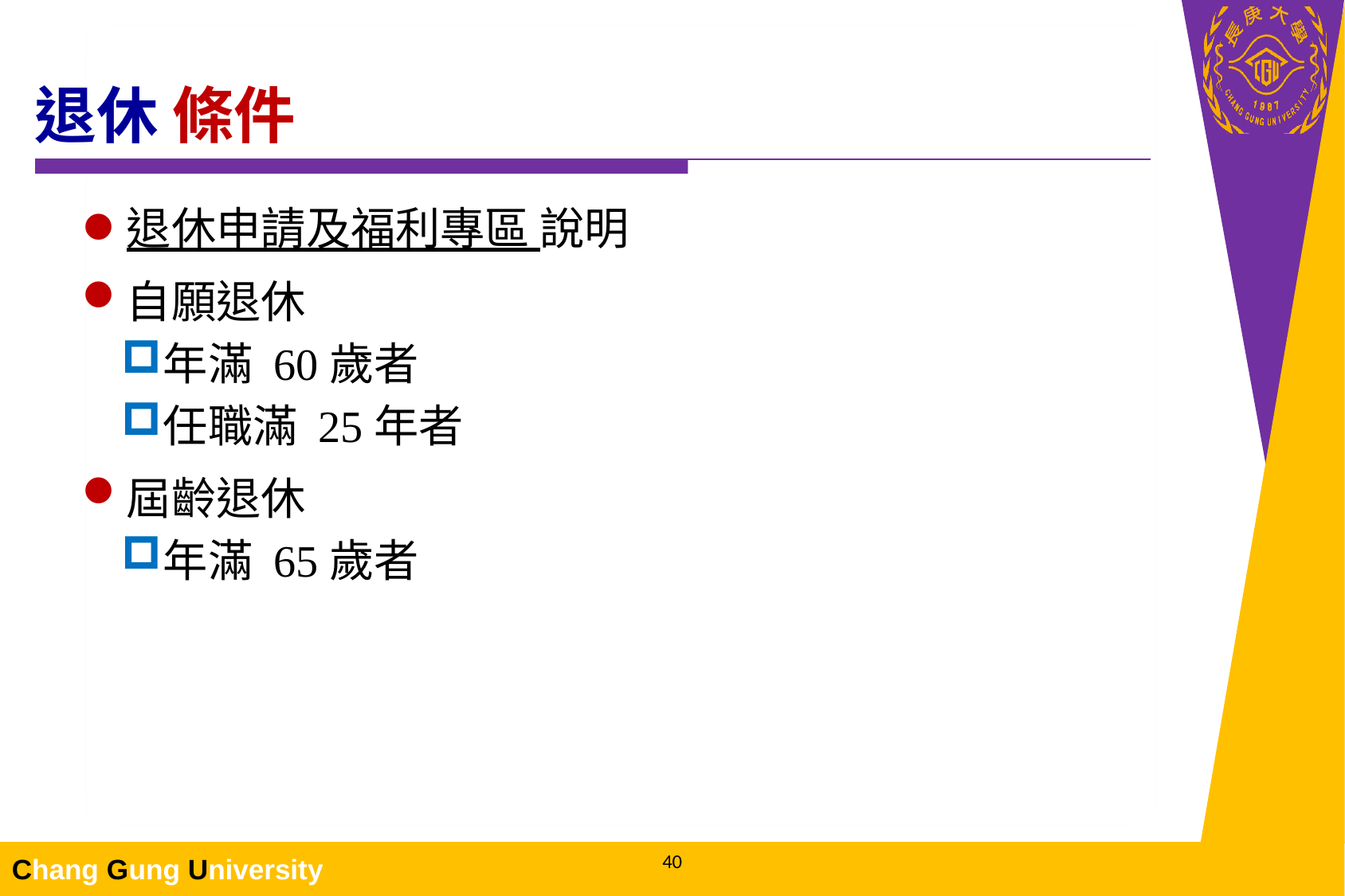

# 退休 條件
退休申請及福利專區 說明
自願退休
年滿 60歲者
任職滿 25年者
屆齡退休
年滿 65歲者

40